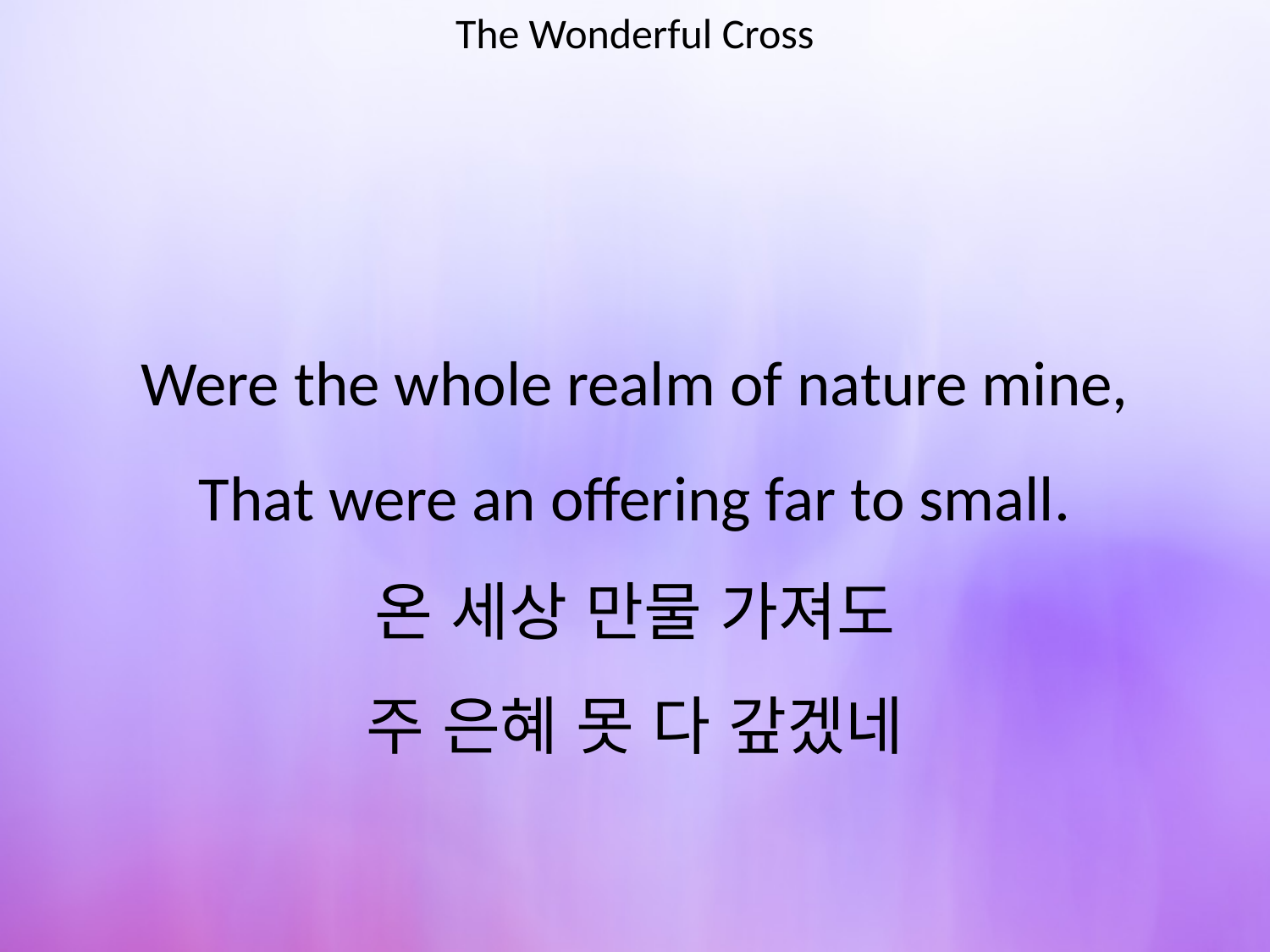

The Wonderful Cross
#
Were the whole realm of nature mine,
That were an offering far to small.
온 세상 만물 가져도
주 은혜 못 다 갚겠네